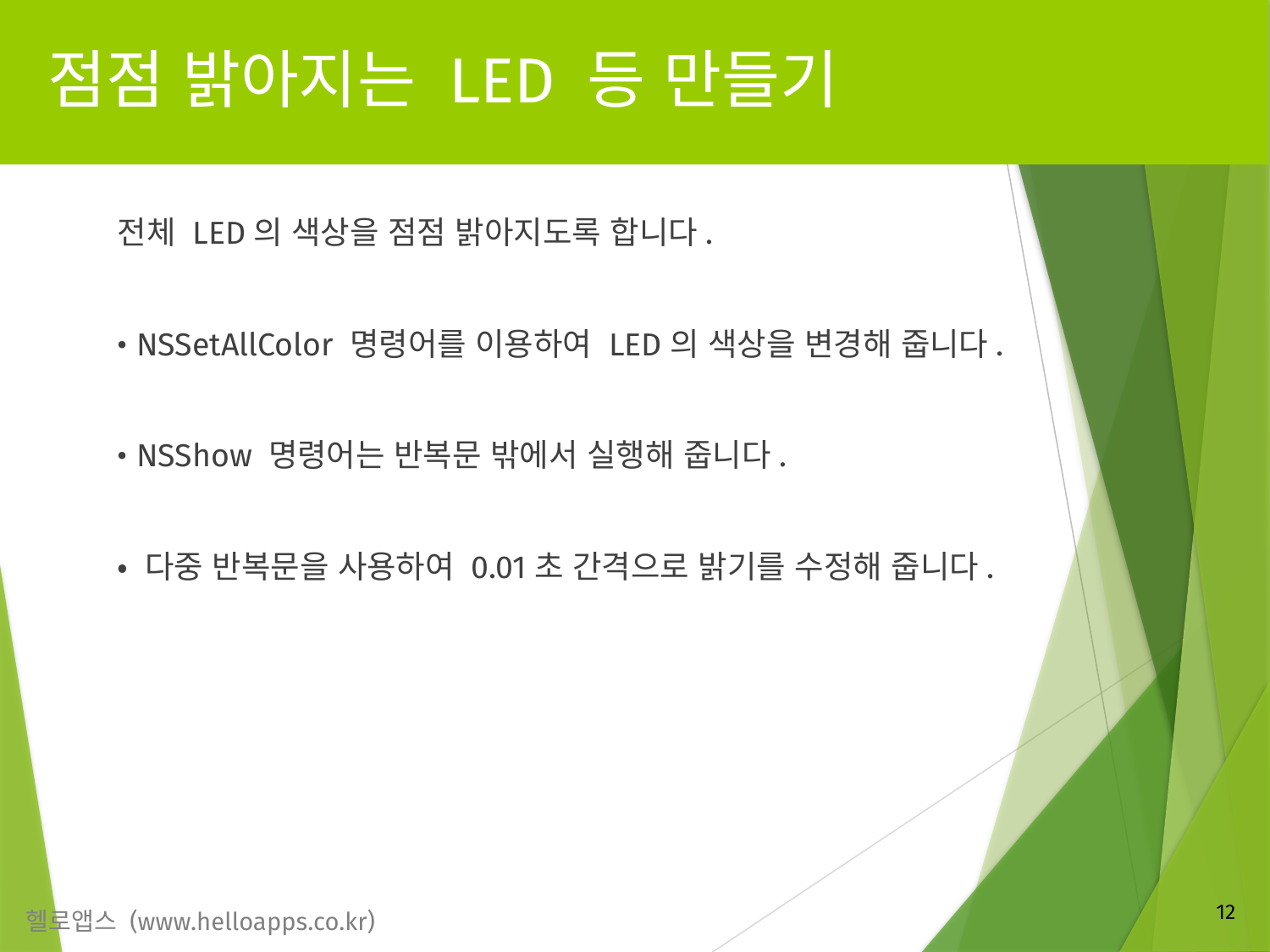

# 점점 밝아지는 LED 등 만들기
전체 LED의 색상을 점점 밝아지도록 합니다.

• NSSetAllColor 명령어를 이용하여 LED의 색상을 변경해 줍니다.

• NSShow 명령어는 반복문 밖에서 실행해 줍니다.

• 다중 반복문을 사용하여 0.01초 간격으로 밝기를 수정해 줍니다.
12